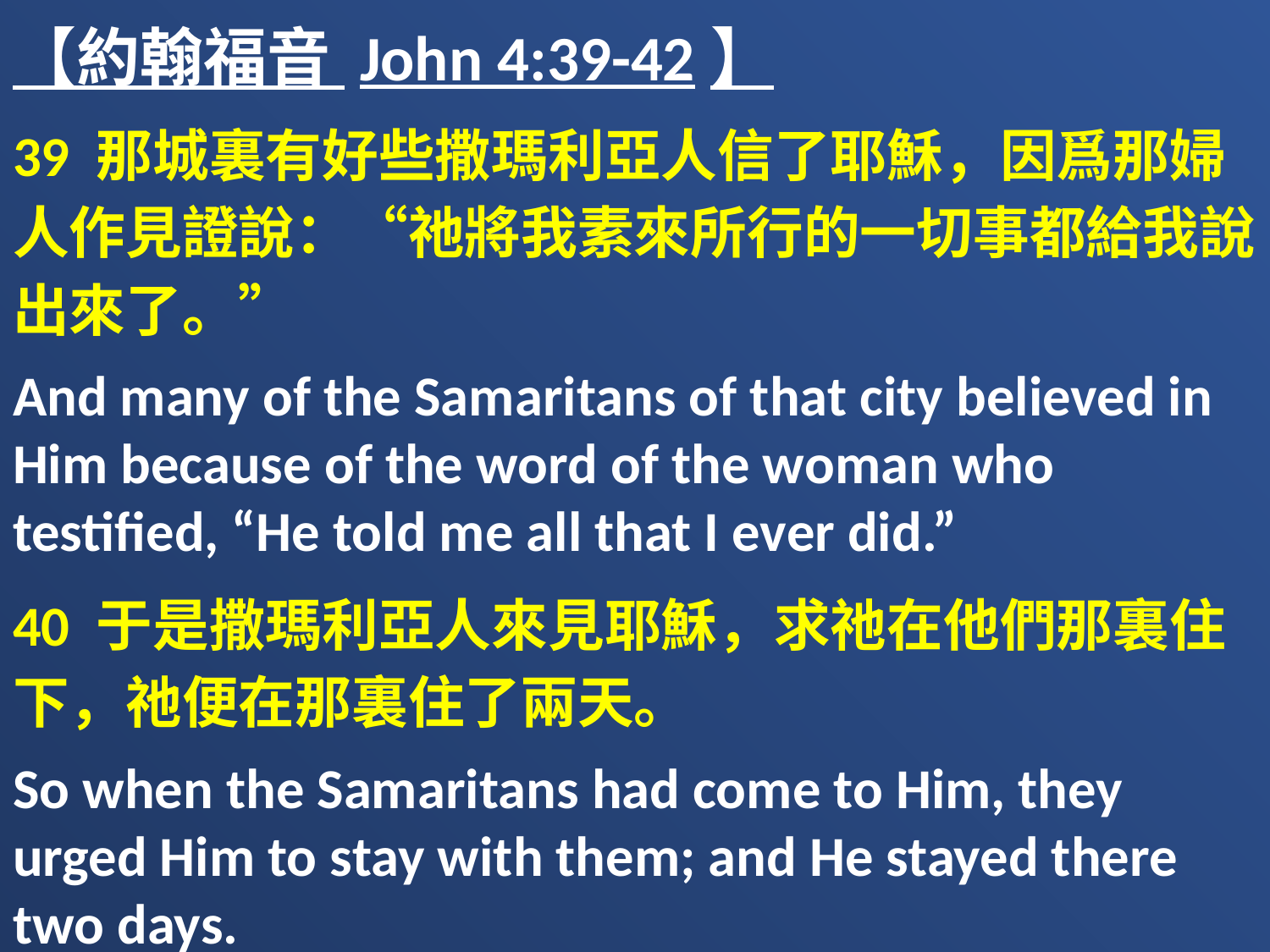

【約翰福音 John 4:39-42】
39 那城裏有好些撒瑪利亞人信了耶穌，因爲那婦人作見證說：“祂將我素來所行的一切事都給我說出來了。”
And many of the Samaritans of that city believed in Him because of the word of the woman who testified, “He told me all that I ever did.”
40 于是撒瑪利亞人來見耶穌，求祂在他們那裏住下，祂便在那裏住了兩天。
So when the Samaritans had come to Him, they urged Him to stay with them; and He stayed there two days.